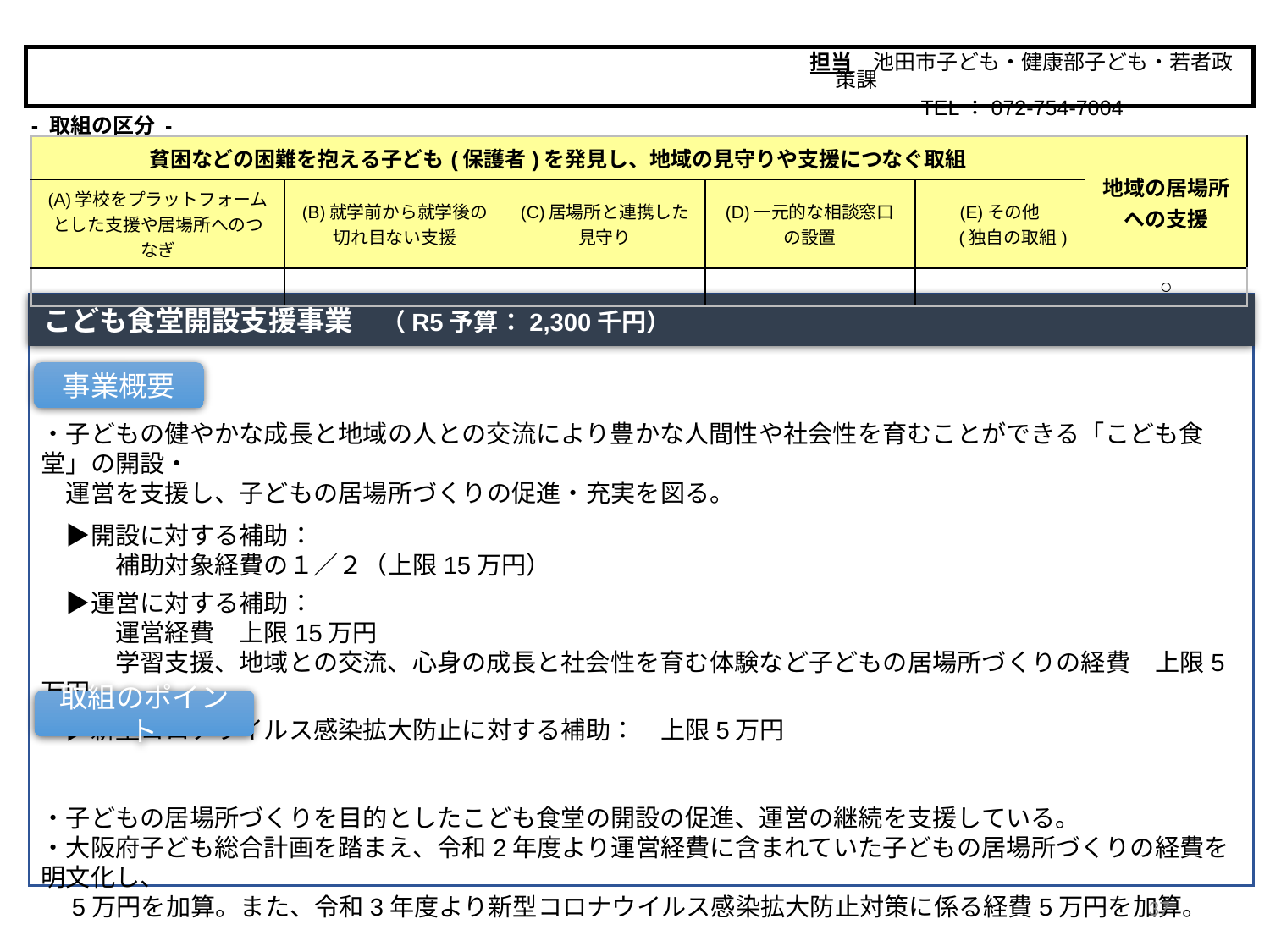

担当　池田市子ども・健康部子ども・若者政策課
　　　　　TEL：072-754-7004

池田市
- 取組の区分 -
| 貧困などの困難を抱える子ども(保護者)を発見し、地域の見守りや支援につなぐ取組 |  |  |  |  | 地域の居場所 への支援 |
| --- | --- | --- | --- | --- | --- |
| (A)学校をプラットフォームとした支援や居場所へのつなぎ | (B)就学前から就学後の 切れ目ない支援 | (C)居場所と連携した 見守り | (D)一元的な相談窓口 の設置 | (E)その他 　 (独自の取組) |  |
|  |  |  |  |  | ○ |

・子どもの健やかな成長と地域の人との交流により豊かな人間性や社会性を育むことができる「こども食堂」の開設・
　運営を支援し、子どもの居場所づくりの促進・充実を図る。

　▶開設に対する補助：
　　　補助対象経費の１／２（上限15万円）

　▶運営に対する補助：
　　　運営経費　上限15万円
　　　学習支援、地域との交流、心身の成長と社会性を育む体験など子どもの居場所づくりの経費　上限5万円

　▶新型コロナウイルス感染拡大防止に対する補助：　上限5万円

・子どもの居場所づくりを目的としたこども食堂の開設の促進、運営の継続を支援している。
・大阪府子ども総合計画を踏まえ、令和2年度より運営経費に含まれていた子どもの居場所づくりの経費を明文化し、
　5万円を加算。また、令和3年度より新型コロナウイルス感染拡大防止対策に係る経費5万円を加算。

こども食堂開設支援事業　（R5予算：2,300千円）
事業概要
取組のポイント
37